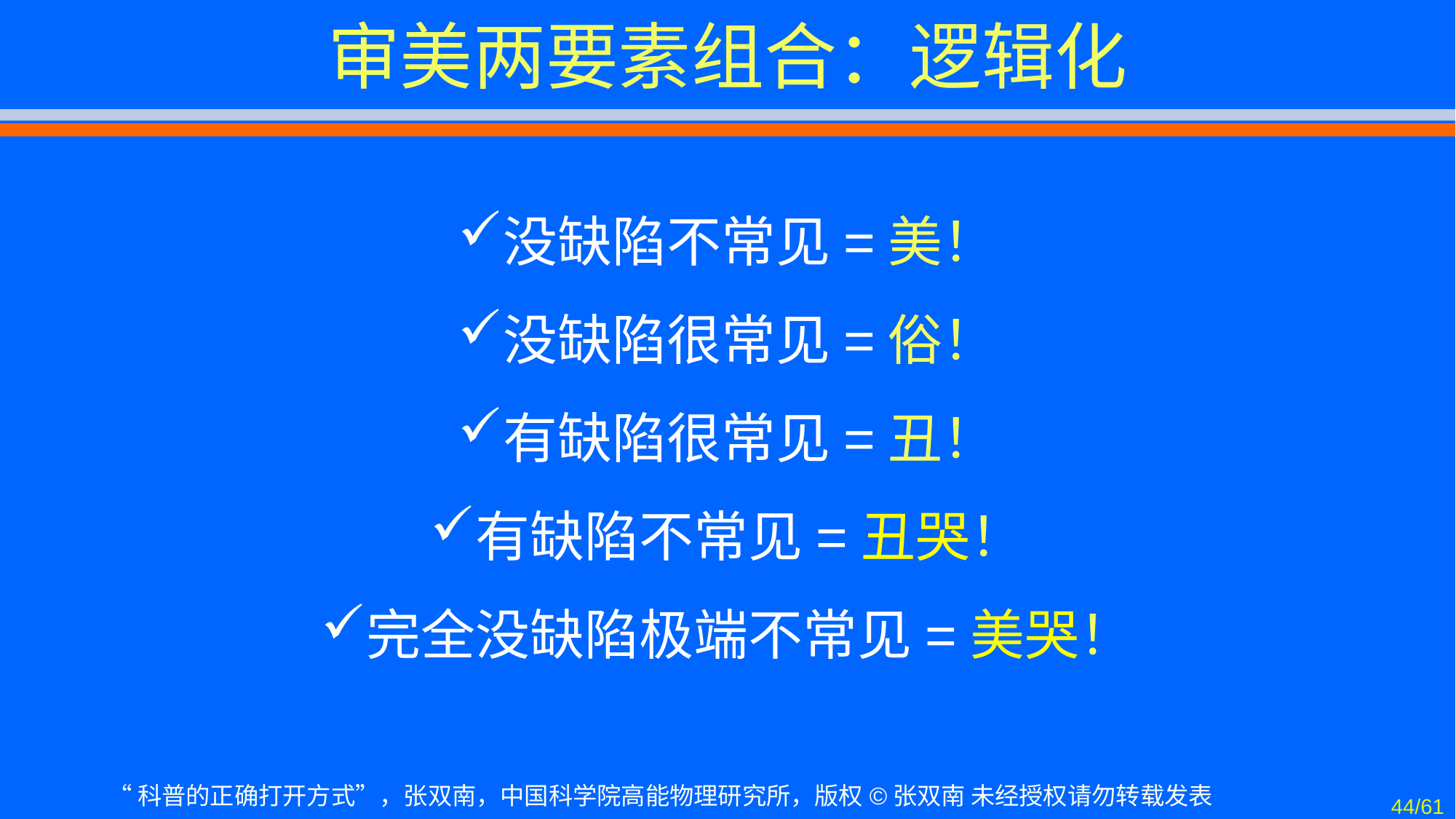

# 审美两要素组合：逻辑化
没缺陷不常见=美！
没缺陷很常见=俗！
有缺陷很常见=丑！
有缺陷不常见=丑哭！
完全没缺陷极端不常见=美哭！
44/61